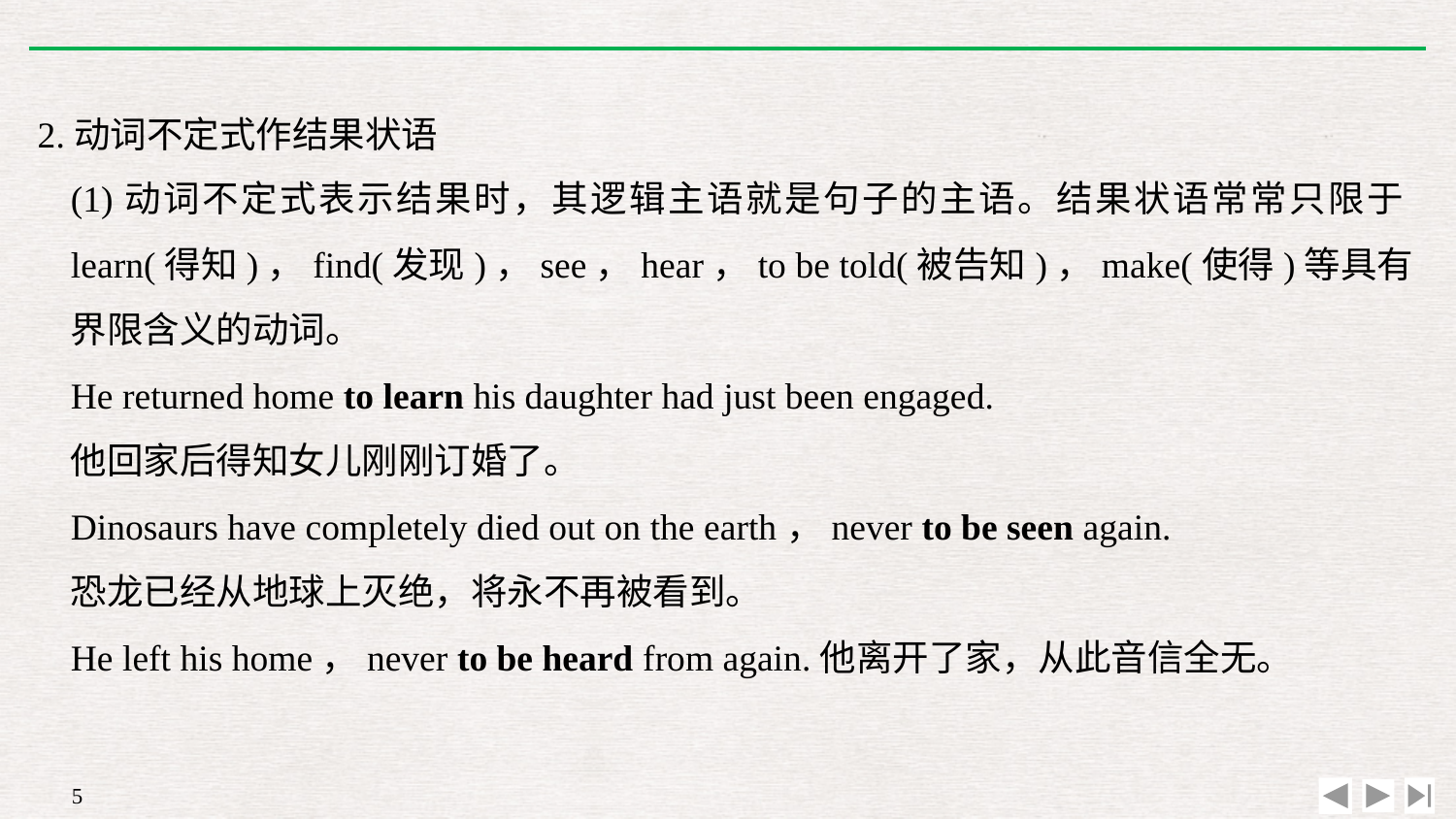

2.动词不定式作结果状语
(1)动词不定式表示结果时，其逻辑主语就是句子的主语。结果状语常常只限于learn(得知)，find(发现)，see，hear，to be told(被告知)，make(使得)等具有界限含义的动词。
He returned home to learn his daughter had just been engaged.
他回家后得知女儿刚刚订婚了。
Dinosaurs have completely died out on the earth，never to be seen again.
恐龙已经从地球上灭绝，将永不再被看到。
He left his home，never to be heard from again.他离开了家，从此音信全无。